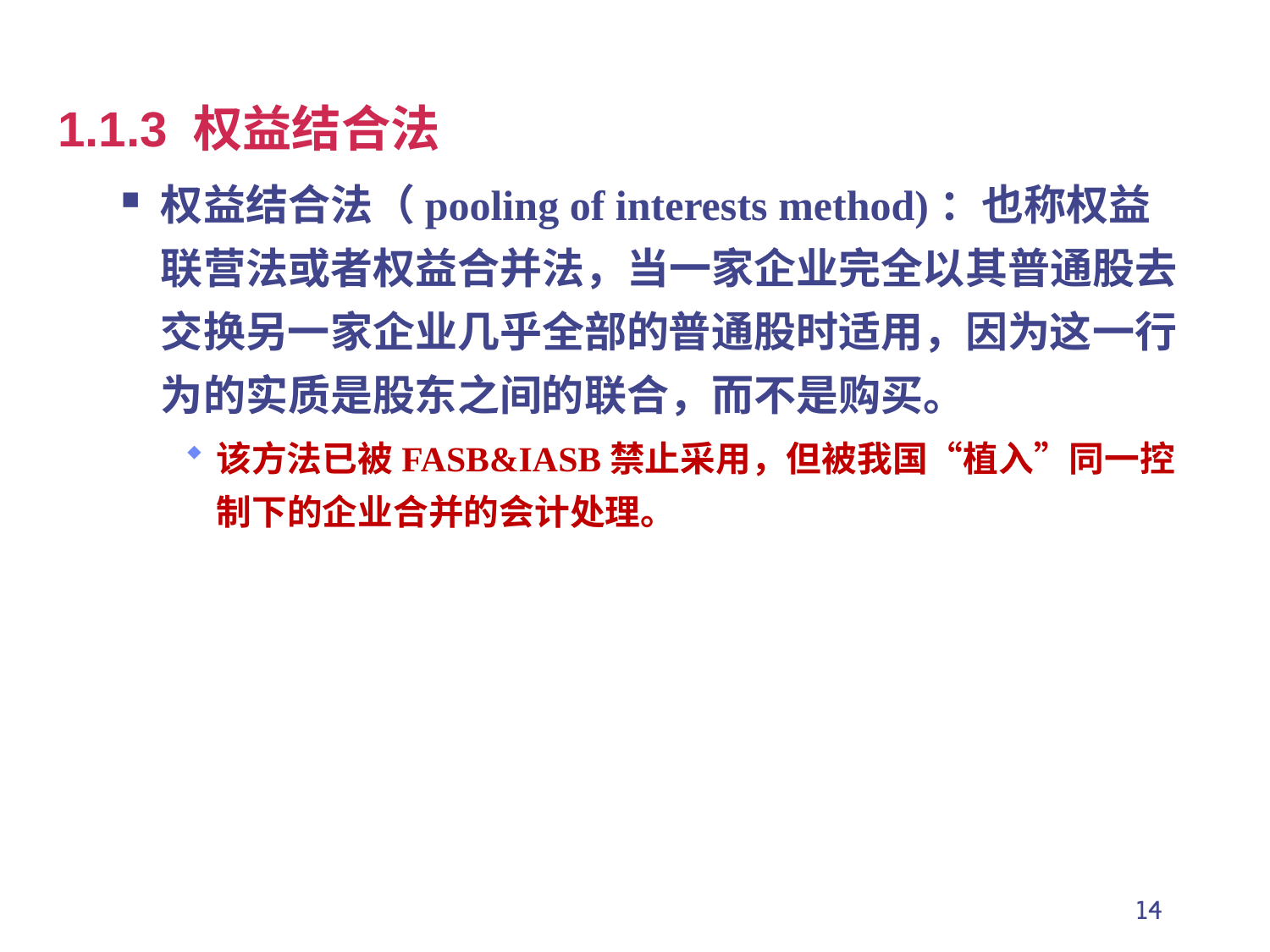

1.1.3 权益结合法
权益结合法（pooling of interests method)：也称权益联营法或者权益合并法，当一家企业完全以其普通股去交换另一家企业几乎全部的普通股时适用，因为这一行为的实质是股东之间的联合，而不是购买。
该方法已被FASB&IASB禁止采用，但被我国“植入”同一控制下的企业合并的会计处理。
14